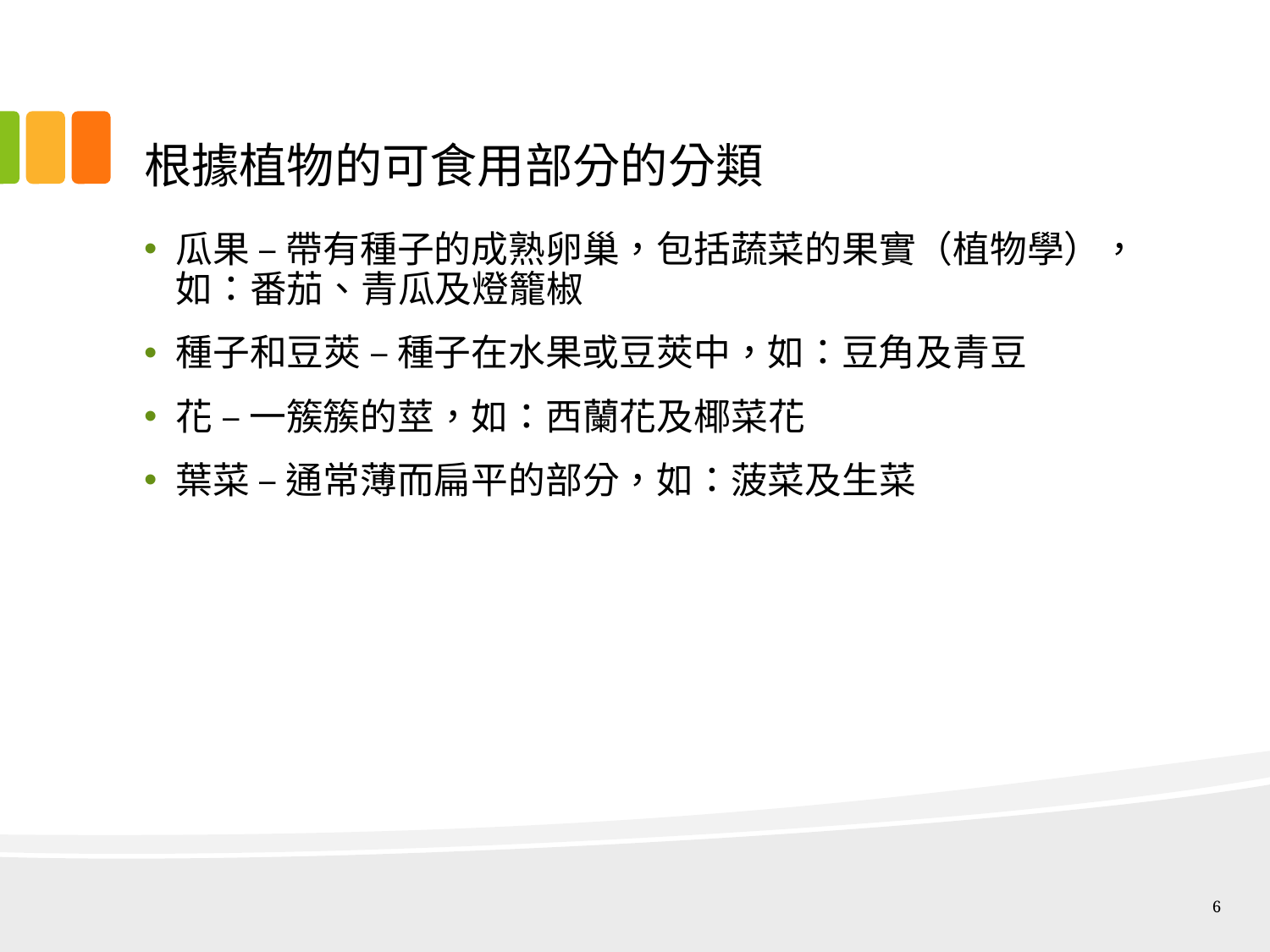

# 根據植物的可食用部分的分類
瓜果 – 帶有種子的成熟卵巢，包括蔬菜的果實（植物學），如：番茄、青瓜及燈籠椒
種子和豆莢 – 種子在水果或豆莢中，如：豆角及青豆
花 – 一簇簇的莖，如：西蘭花及椰菜花
葉菜 – 通常薄而扁平的部分，如：菠菜及生菜

6